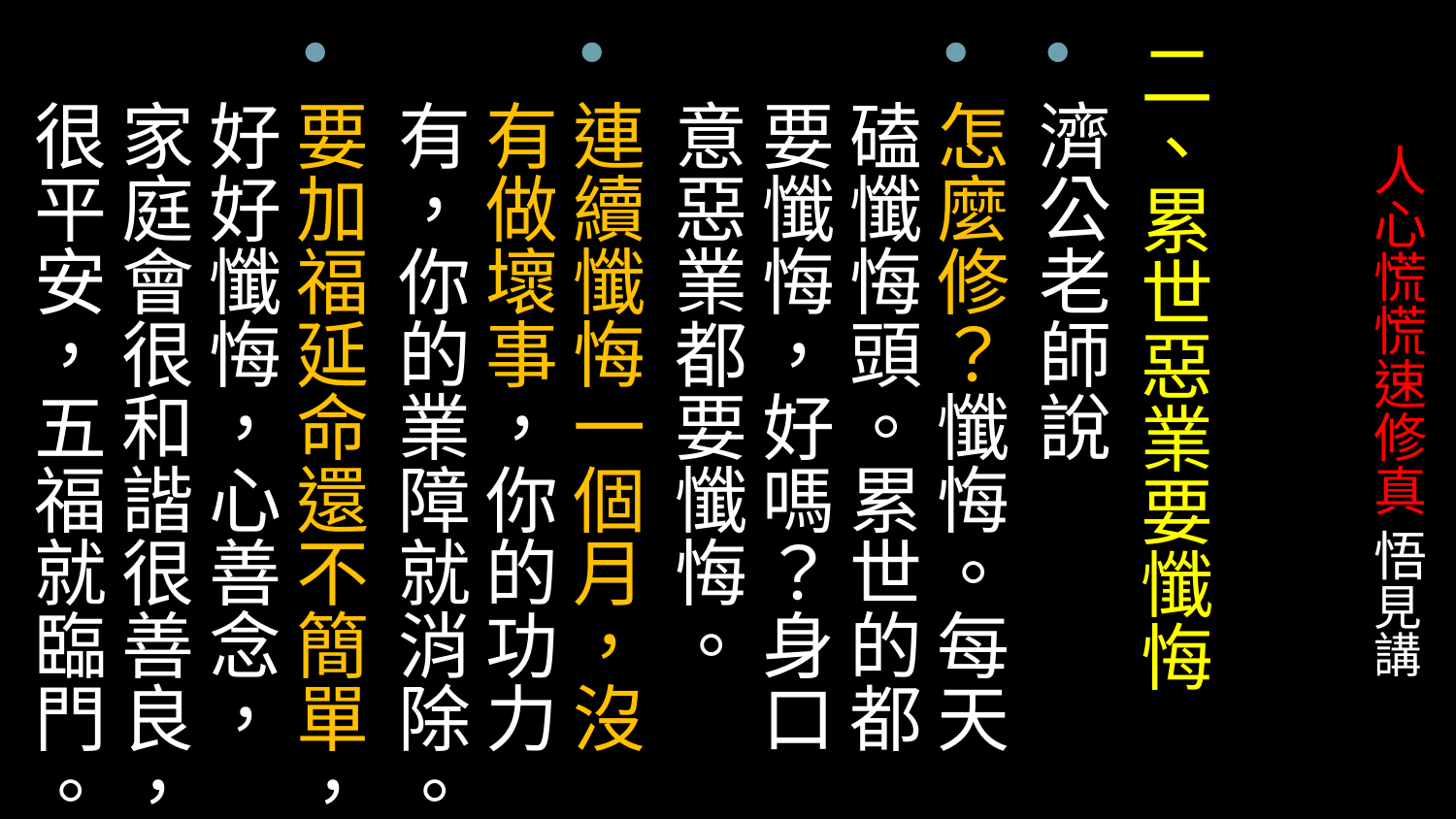

二、累世惡業要懺悔
濟公老師說
怎麼修？懺悔。每天磕懺悔頭。累世的都要懺悔，好嗎？身口意惡業都要懺悔。
連續懺悔一個月，沒有做壞事，你的功力有，你的業障就消除。
要加福延命還不簡單，好好懺悔，心善念，家庭會很和諧很善良，很平安，五福就臨門。
# 人心慌慌速修真 悟見講